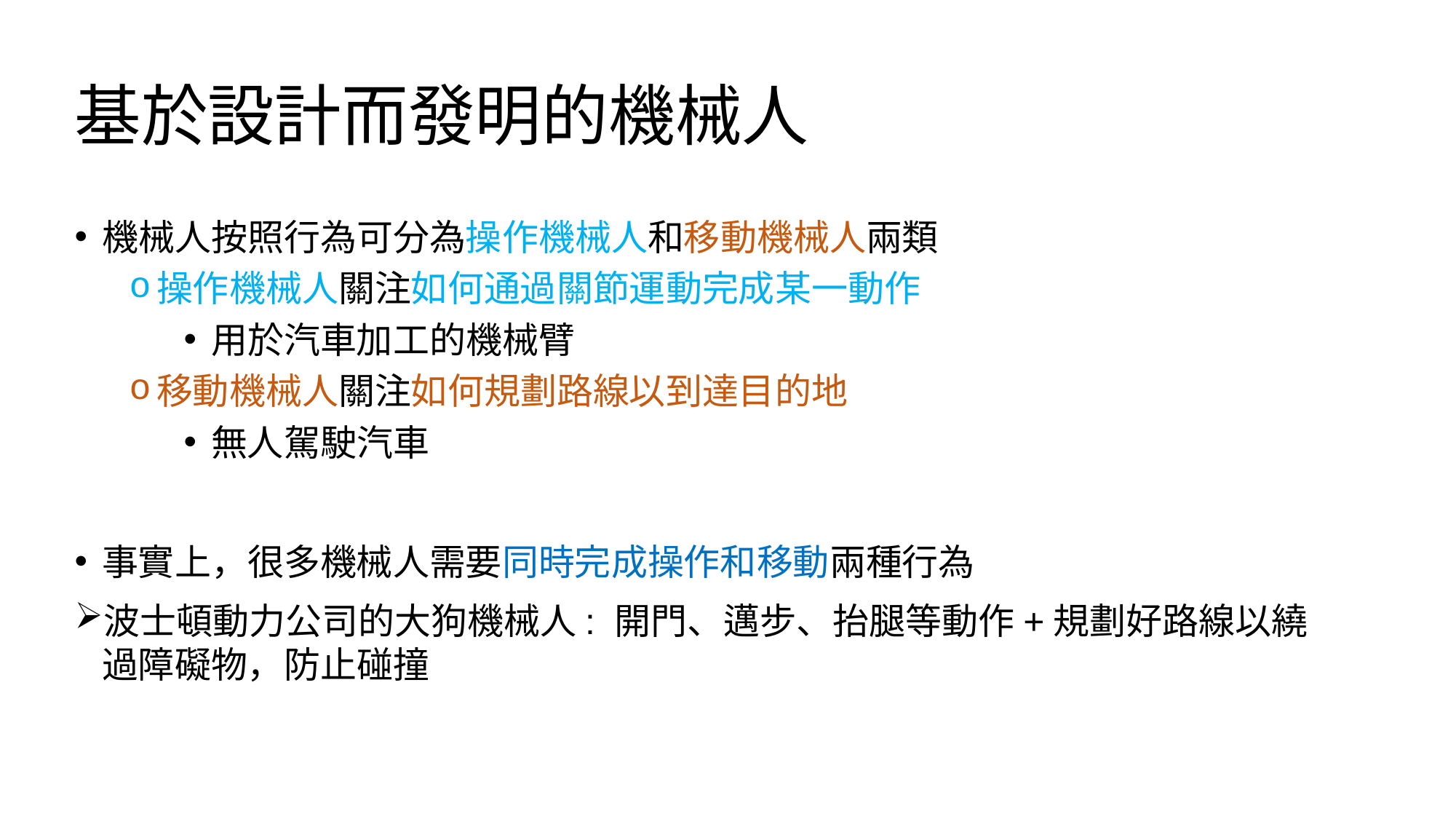

# 基於設計而發明的機械人
機械人按照行為可分為操作機械人和移動機械人兩類
操作機械人關注如何通過關節運動完成某一動作
用於汽車加工的機械臂
移動機械人關注如何規劃路線以到達目的地
無人駕駛汽車

事實上，很多機械人需要同時完成操作和移動兩種行為
波士頓動力公司的大狗機械人: 開門、邁步、抬腿等動作+規劃好路線以繞過障礙物，防止碰撞